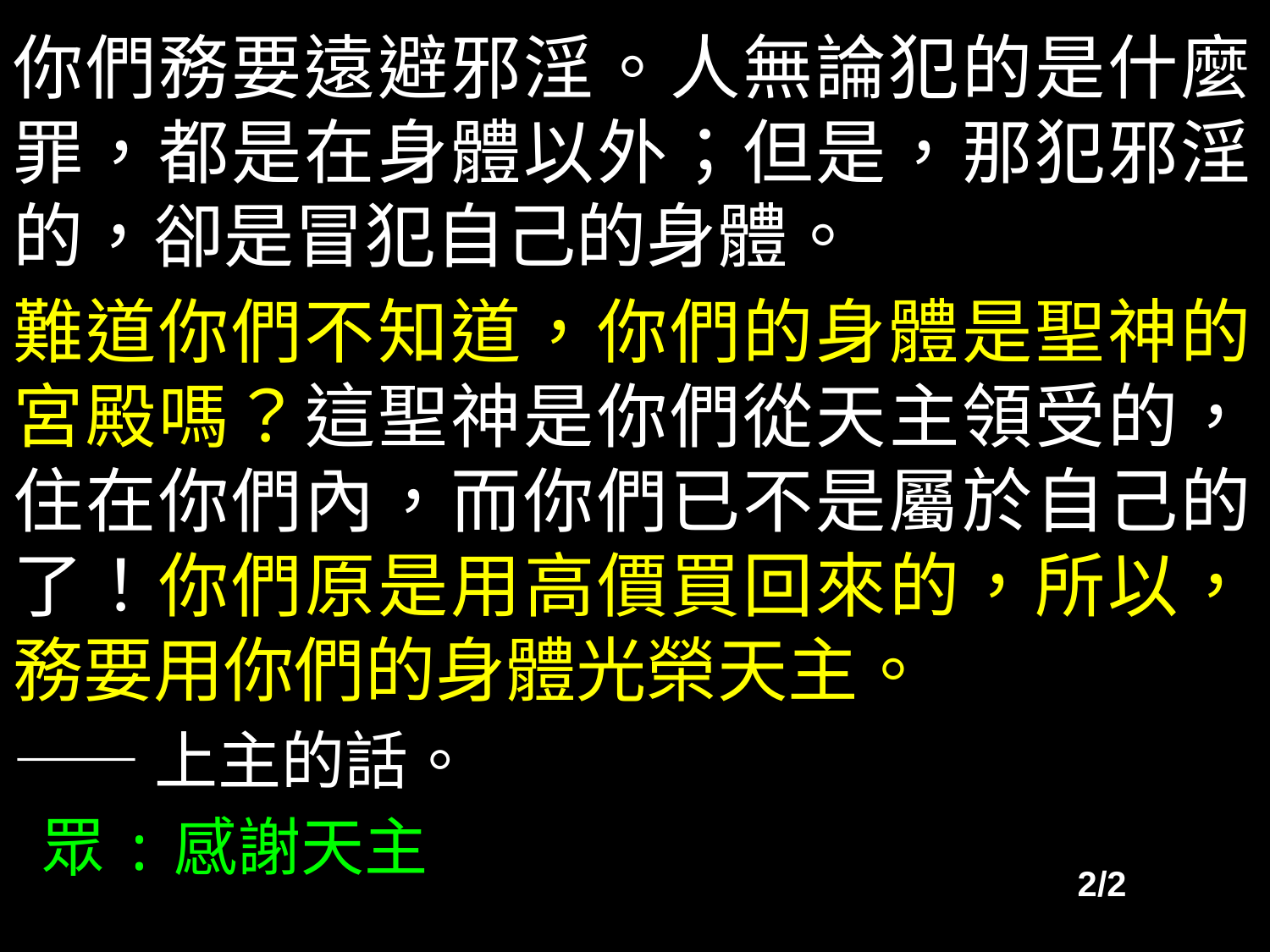

你們務要遠避邪淫。人無論犯的是什麼罪，都是在身體以外；但是，那犯邪淫的，卻是冒犯自己的身體。
難道你們不知道，你們的身體是聖神的宮殿嗎？這聖神是你們從天主領受的，住在你們內，而你們已不是屬於自己的了！你們原是用高價買回來的，所以，務要用你們的身體光榮天主。
——上主的話。
 眾:感謝天主

2/2